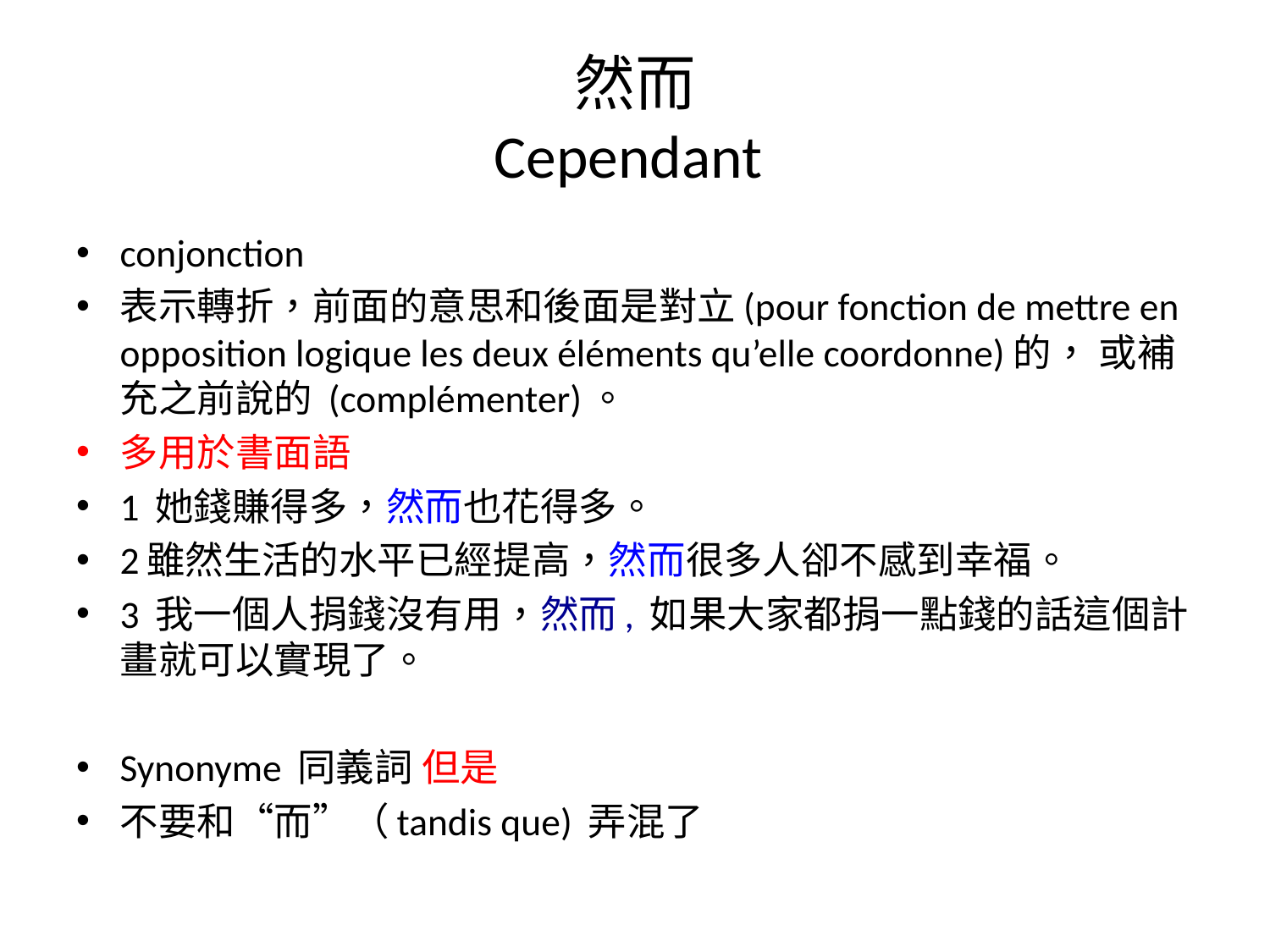

# 然而 Cependant
conjonction
表示轉折，前面的意思和後面是對立(pour fonction de mettre en opposition logique les deux éléments qu’elle coordonne)的， 或補充之前說的 (complémenter)。
多用於書面語
1 她錢賺得多，然而也花得多。
2雖然生活的水平已經提高，然而很多人卻不感到幸福。
3 我一個人捐錢沒有用，然而, 如果大家都捐一點錢的話這個計畫就可以實現了。

Synonyme 同義詞 但是
不要和“而”（tandis que) 弄混了